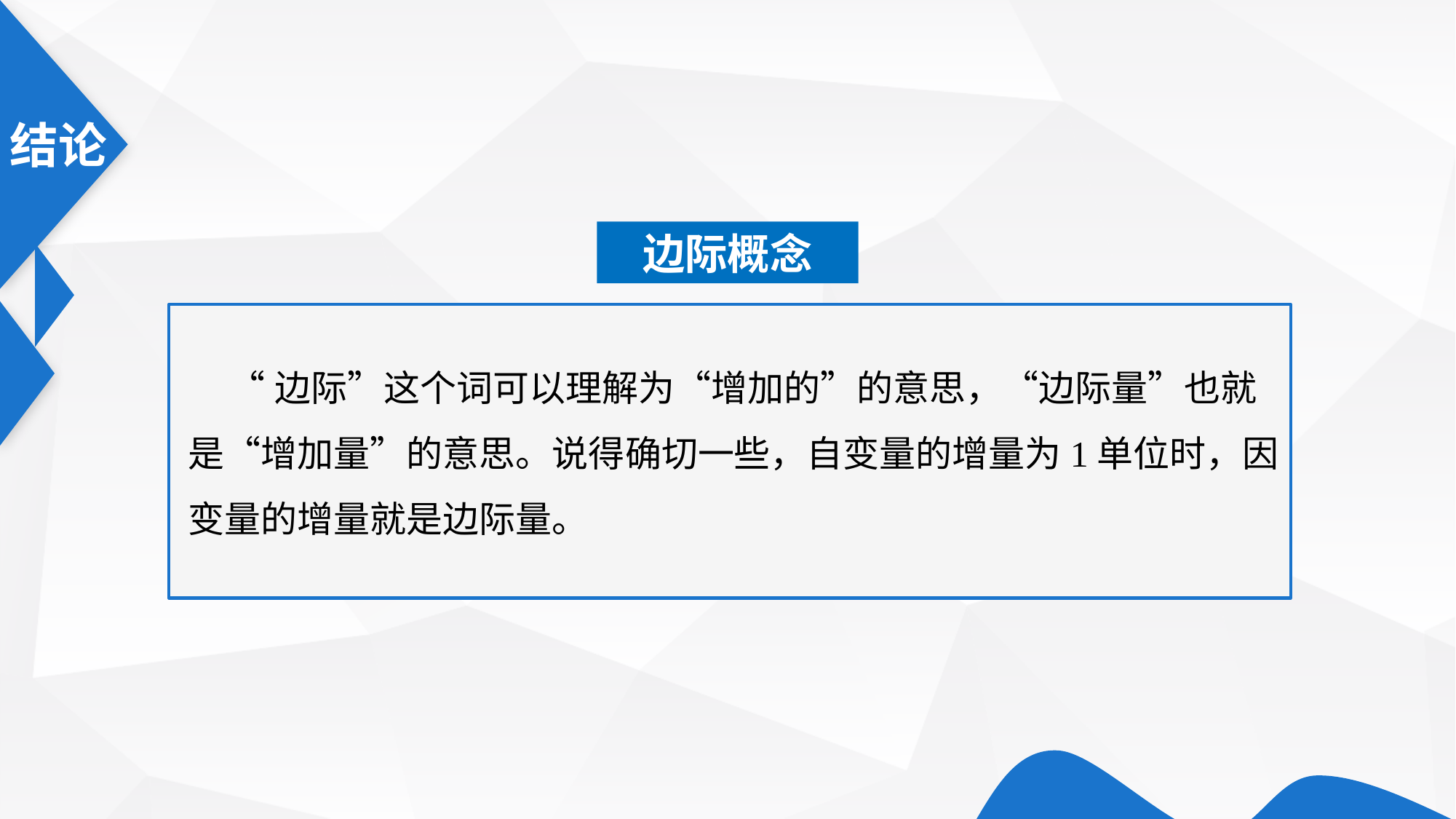

边际概念

     “边际”这个词可以理解为“增加的”的意思，“边际量”也就是“增加量”的意思。说得确切一些，自变量的增量为1单位时，因变量的增量就是边际量。